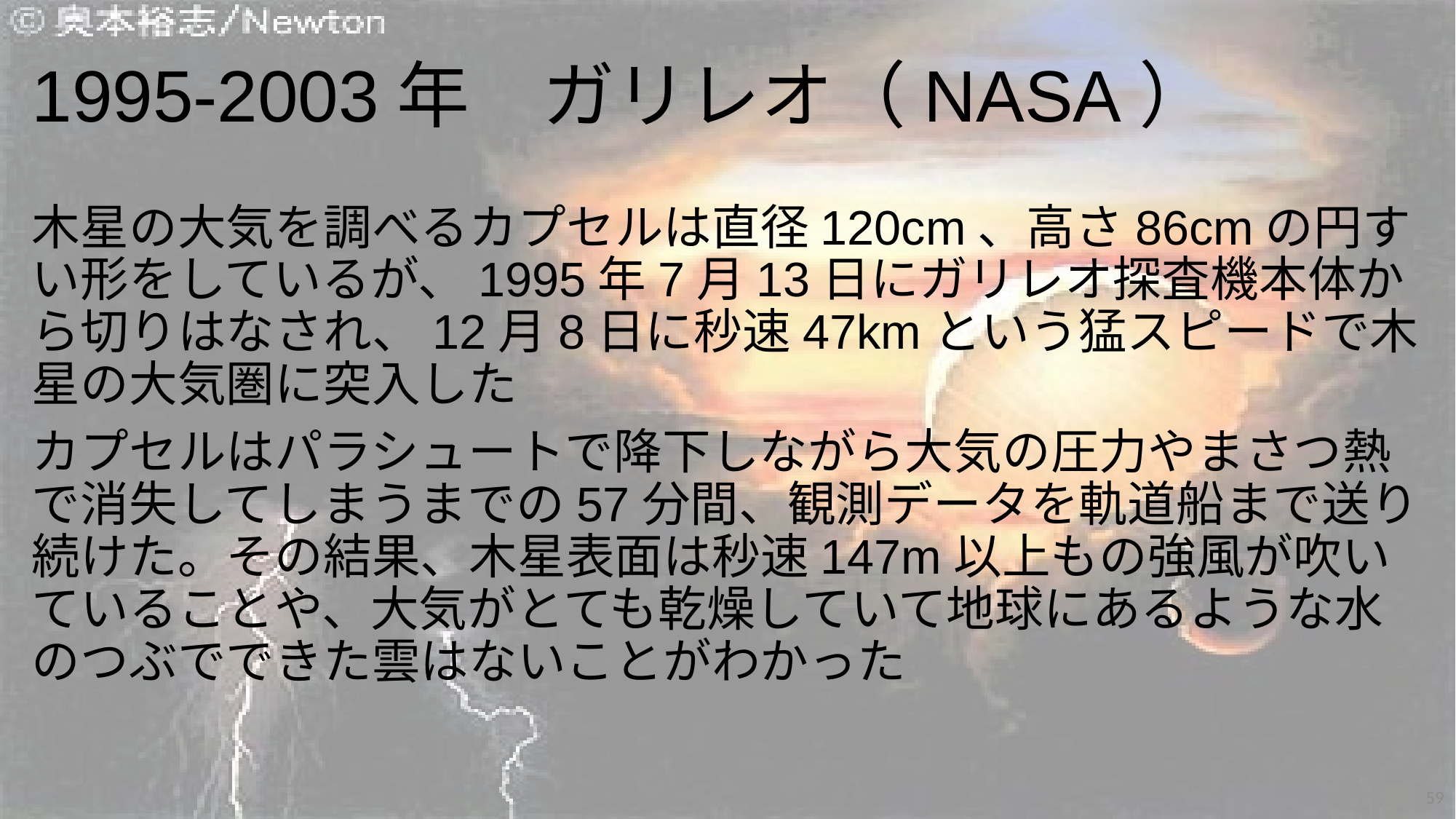

# 1995-2003年　ガリレオ（NASA）
木星の大気を調べるカプセルは直径120cm、高さ86cmの円すい形をしているが、1995年7月13日にガリレオ探査機本体から切りはなされ、12月8日に秒速47kmという猛スピードで木星の大気圏に突入した
カプセルはパラシュートで降下しながら大気の圧力やまさつ熱で消失してしまうまでの57分間、観測データを軌道船まで送り続けた。その結果、木星表面は秒速147m以上もの強風が吹いていることや、大気がとても乾燥していて地球にあるような水のつぶでできた雲はないことがわかった
59